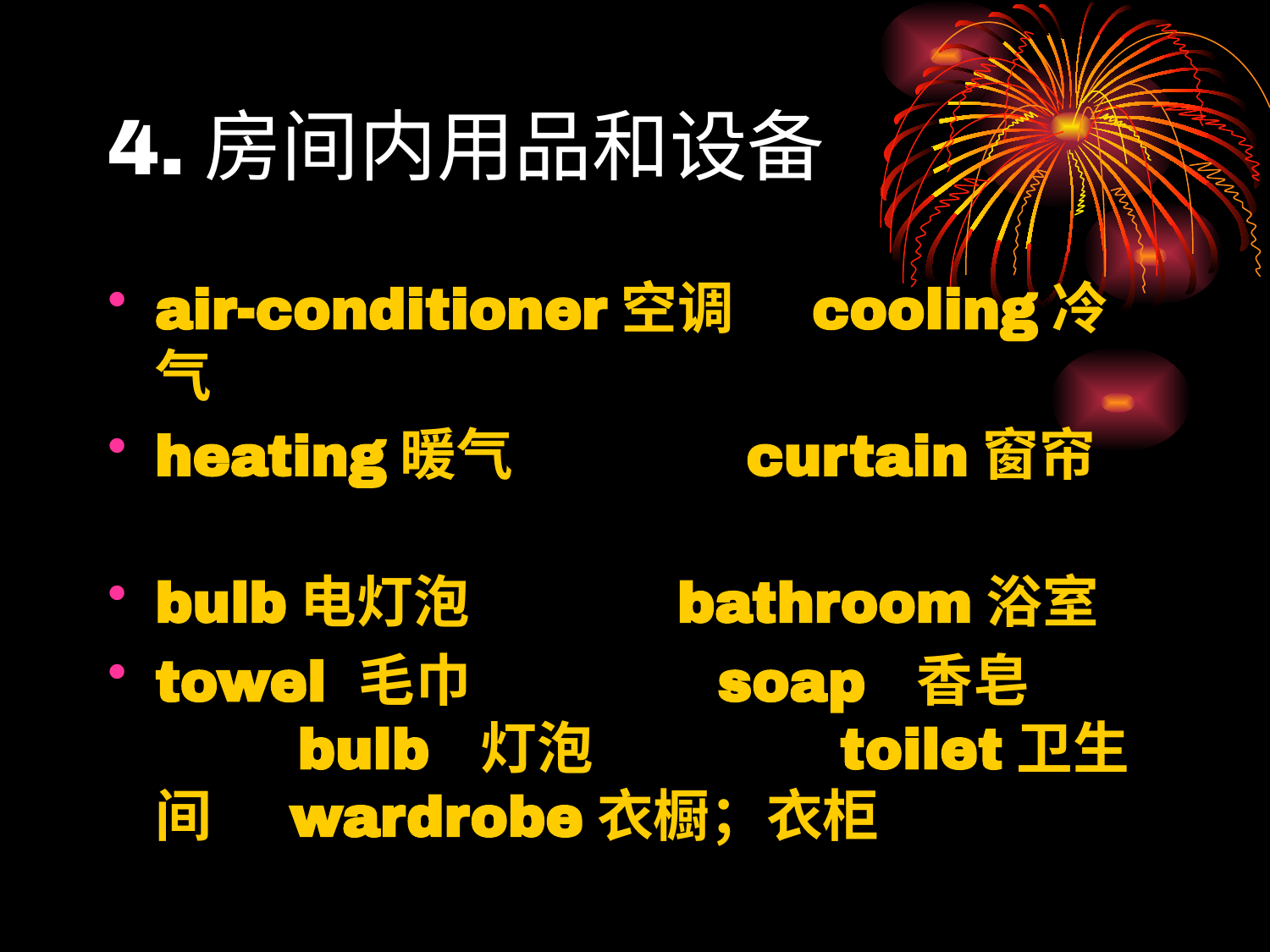

4.房间内用品和设备
air-conditioner空调     cooling冷气
heating暖气                 curtain窗帘
bulb电灯泡               bathroom浴室
towel 毛巾                  soap  香皂                     bulb  灯泡                  toilet卫生间     wardrobe衣橱；衣柜